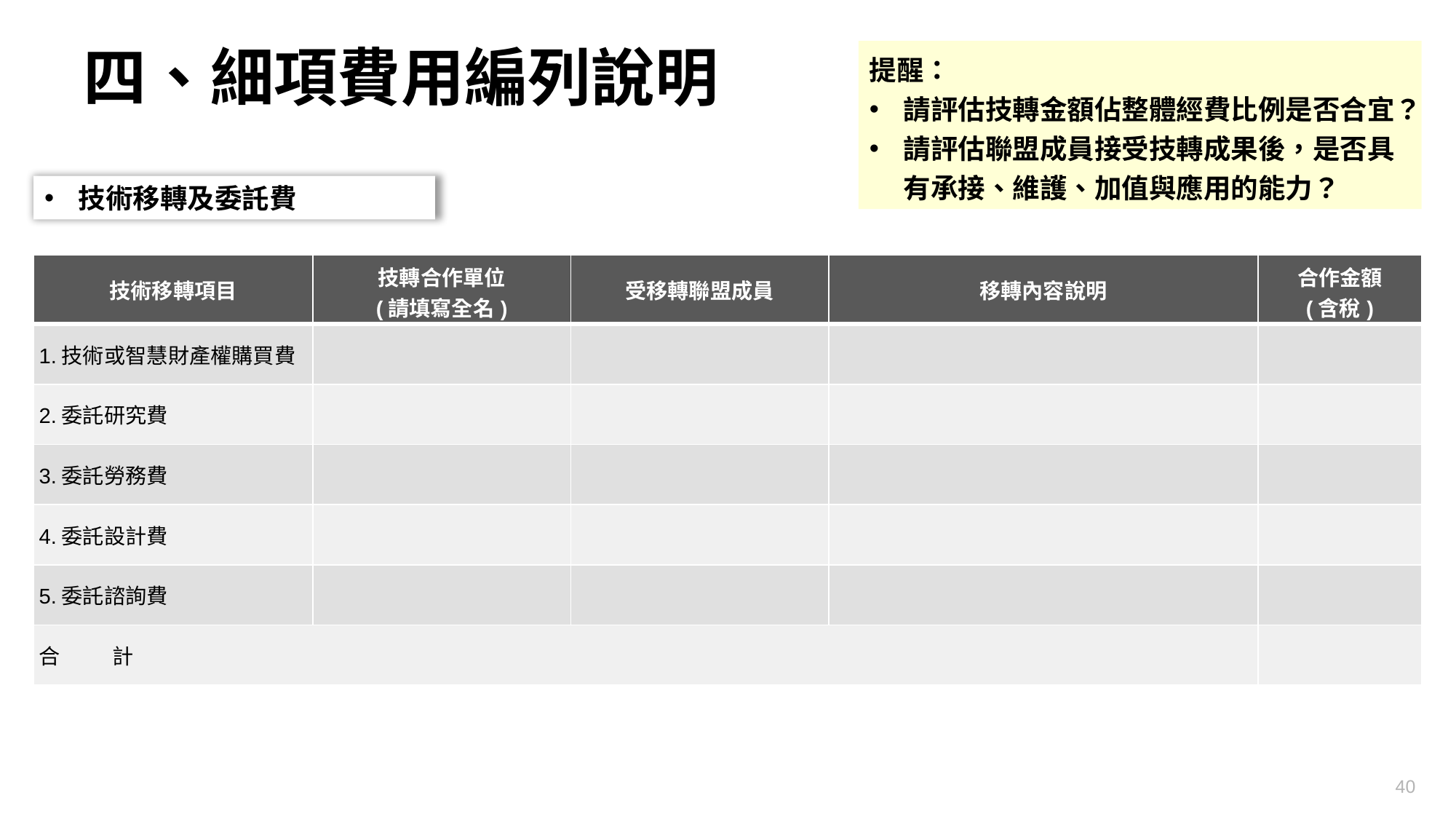

# 四、細項費用編列說明
提醒：
請評估技轉金額佔整體經費比例是否合宜？
請評估聯盟成員接受技轉成果後，是否具有承接、維護、加值與應用的能力？
技術移轉及委託費
| 技術移轉項目 | 技轉合作單位 (請填寫全名) | 受移轉聯盟成員 | 移轉內容說明 | 合作金額 (含稅) |
| --- | --- | --- | --- | --- |
| 1.技術或智慧財產權購買費 |  |  |  |  |
| 2.委託研究費 |  |  |  |  |
| 3.委託勞務費 |  |  |  |  |
| 4.委託設計費 |  |  |  |  |
| 5.委託諮詢費 |  |  |  |  |
| 合 計 |  |  |  |  |
40